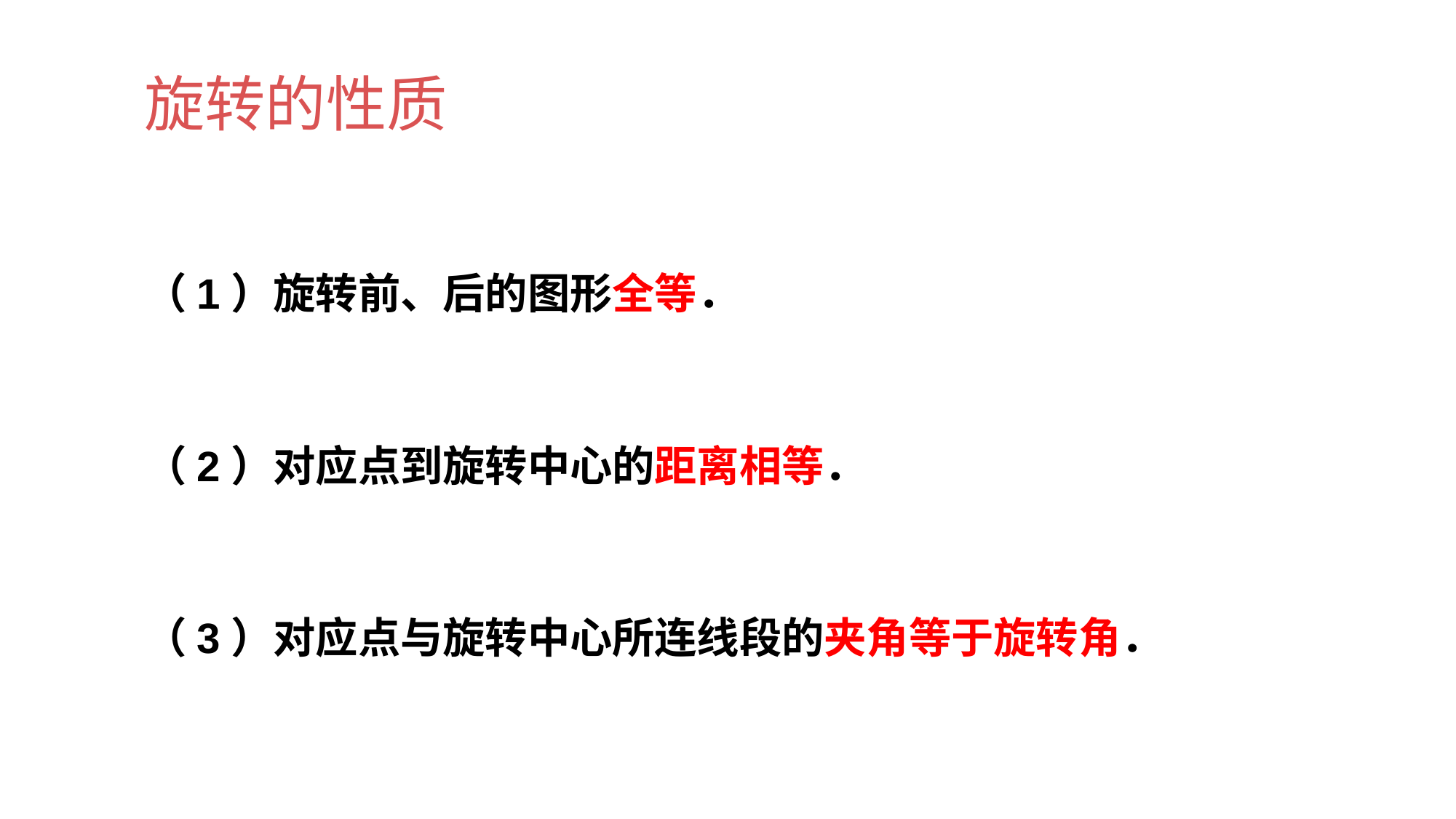

旋转的性质
（1）旋转前、后的图形全等．
（2）对应点到旋转中心的距离相等．
（3）对应点与旋转中心所连线段的夹角等于旋转角．